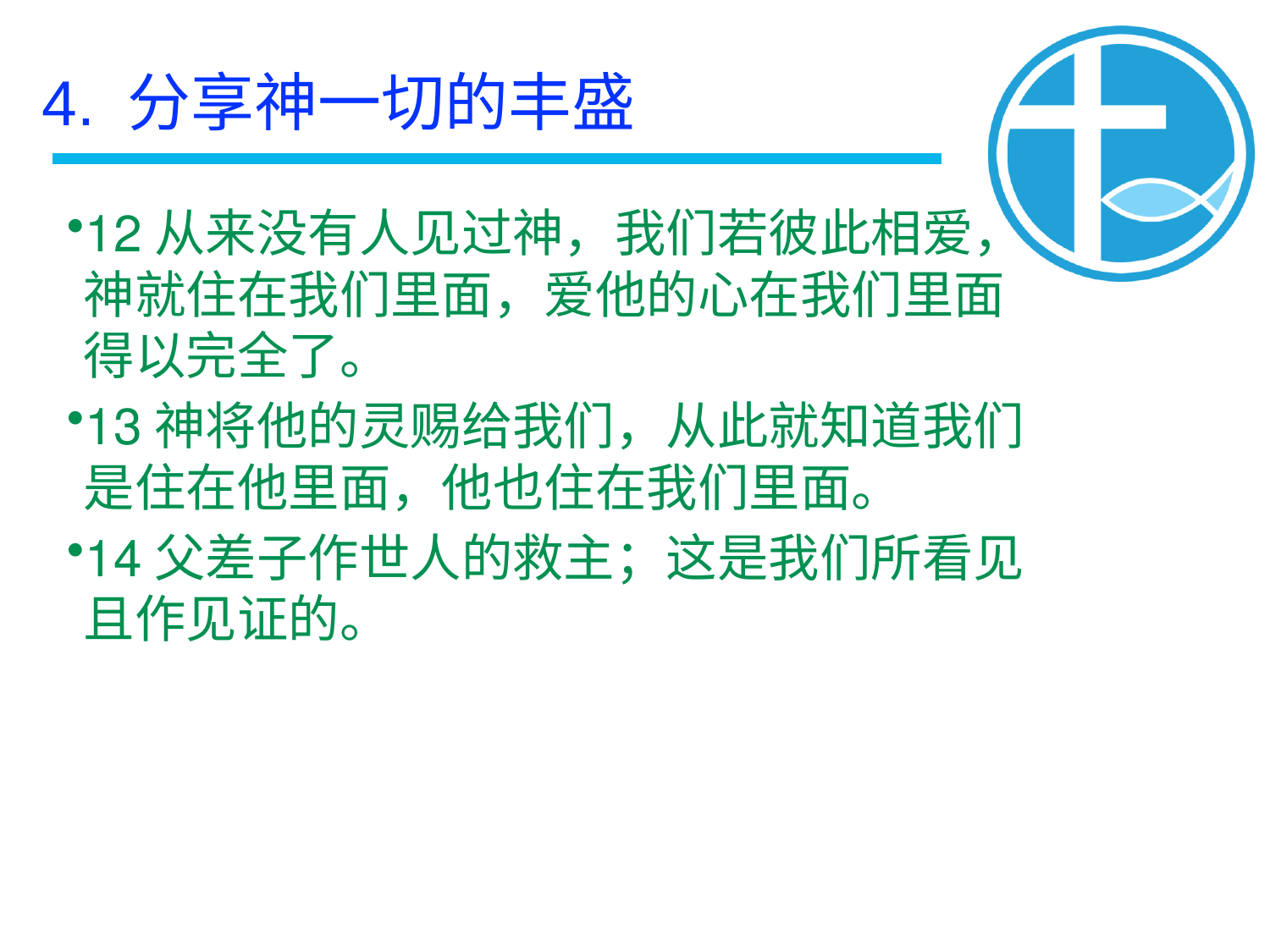

4. 分享神一切的丰盛
12从来没有人见过神，我们若彼此相爱，神就住在我们里面，爱他的心在我们里面得以完全了。
13神将他的灵赐给我们，从此就知道我们是住在他里面，他也住在我们里面。
14父差子作世人的救主；这是我们所看见且作见证的。